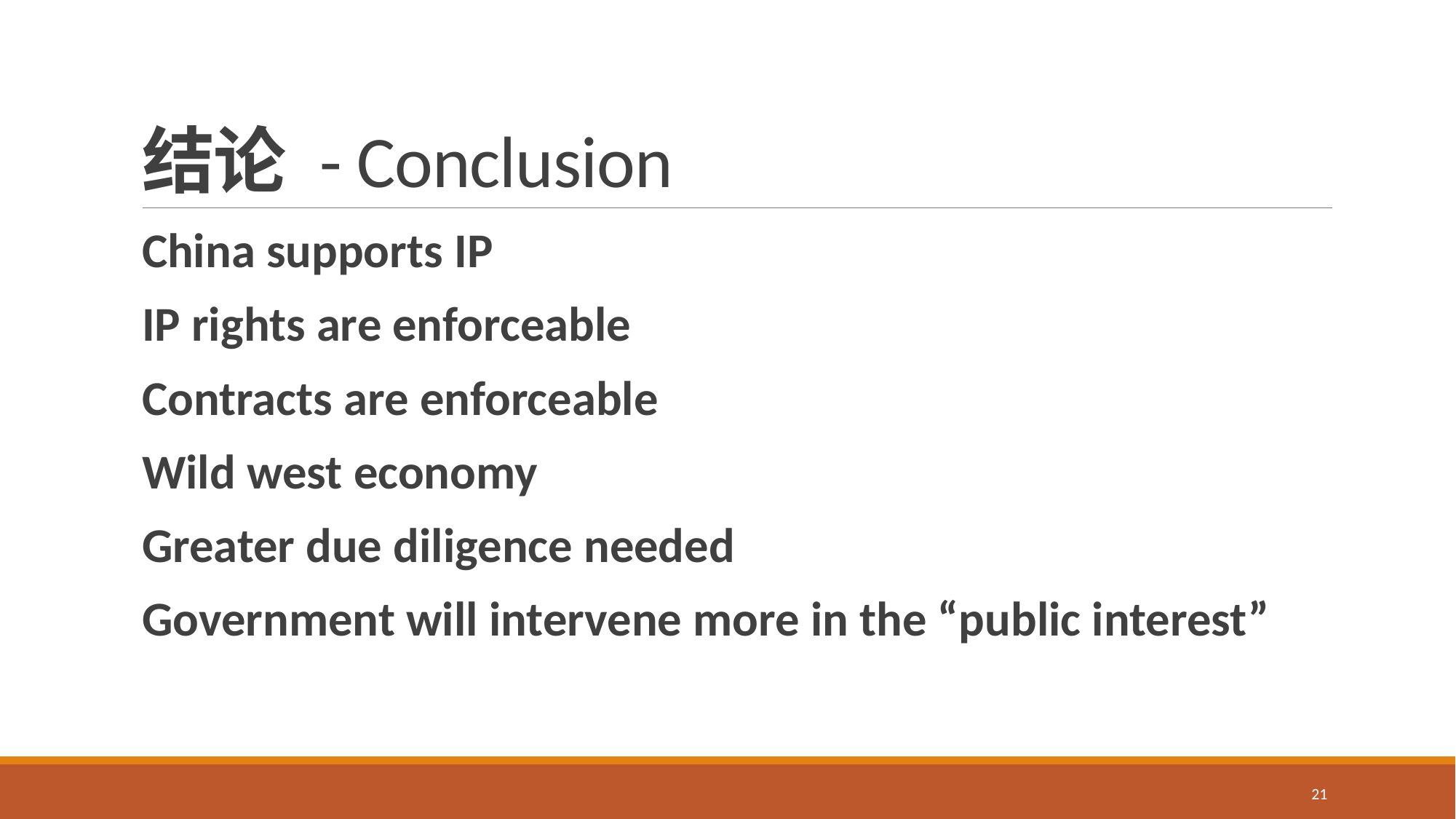

# 结论 - Conclusion
China supports IP
IP rights are enforceable
Contracts are enforceable
Wild west economy
Greater due diligence needed
Government will intervene more in the “public interest”

21